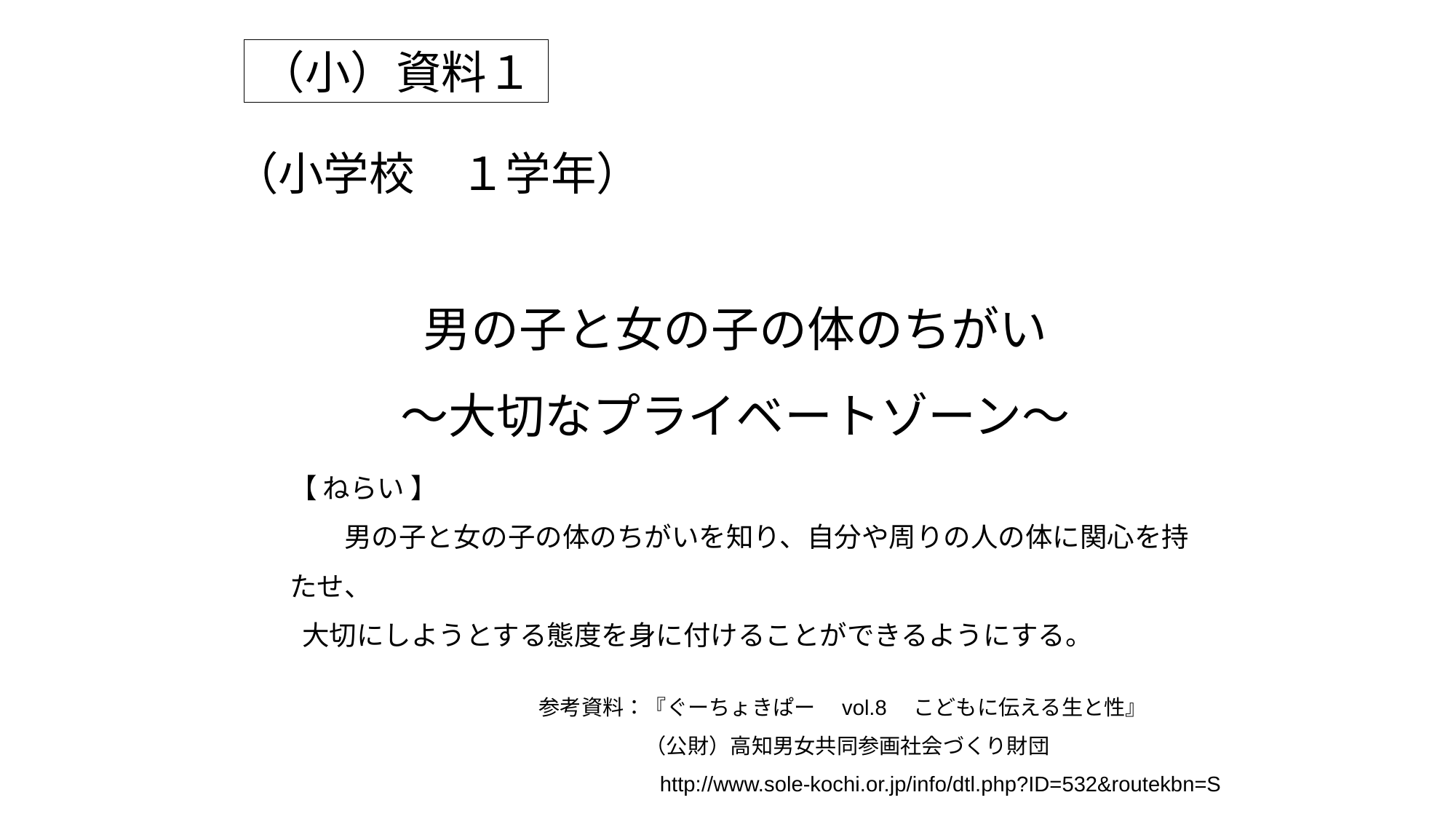

（小）資料１
# （小学校　１学年）
男の子と女の子の体のちがい
～大切なプライベートゾーン～
【 ねらい 】
　　男の子と女の子の体のちがいを知り、自分や周りの人の体に関心を持たせ、
 大切にしようとする態度を身に付けることができるようにする。
参考資料：『ぐーちょきぱー　vol.8　こどもに伝える生と性』
　　　　　（公財）高知男女共同参画社会づくり財団
　　　　　  http://www.sole-kochi.or.jp/info/dtl.php?ID=532&routekbn=S